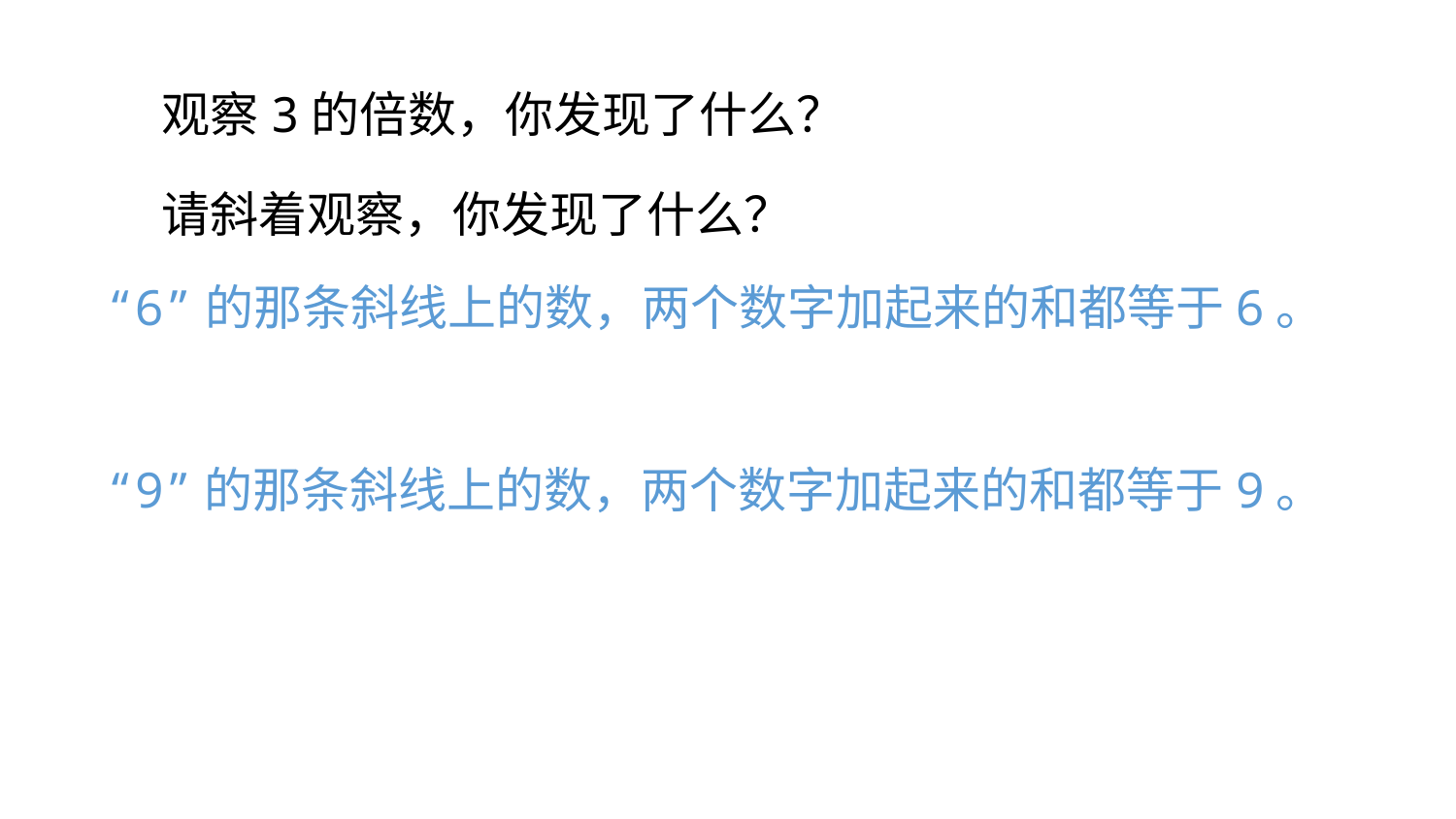

观察3的倍数，你发现了什么？
请斜着观察，你发现了什么？
“6”的那条斜线上的数，两个数字加起来的和都等于6。
“9”的那条斜线上的数，两个数字加起来的和都等于9。